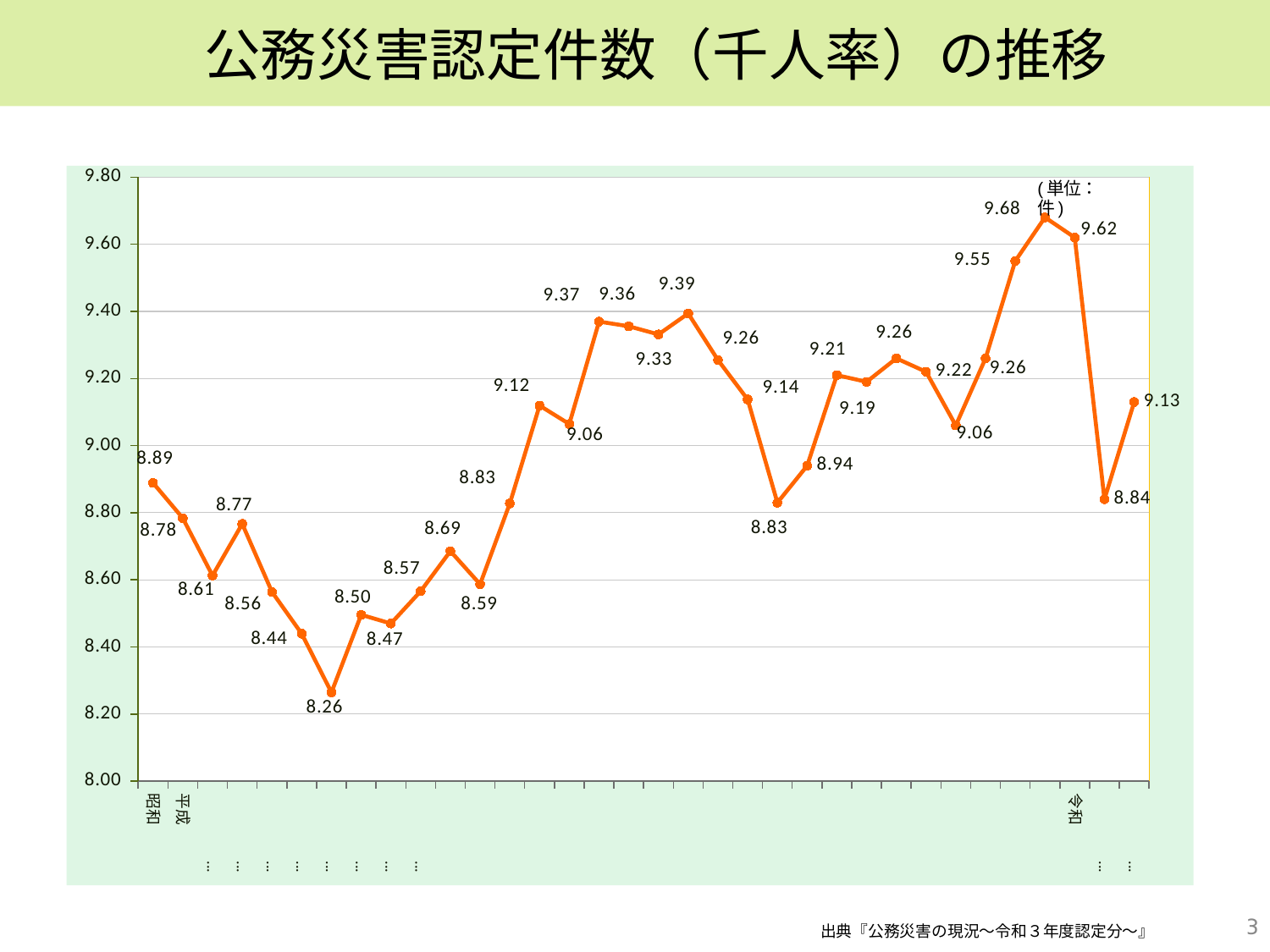

# 公務災害認定件数（千人率）の推移

### Chart

| Category | 千人率 |
|---|---|
| 昭和６３年度 | 8.88890271095672 |
| 平成　元年度 | 8.78383920227467 |
| 　　　　 ２年度 | 8.612534452925642 |
| 　　　　 ３年度 | 8.766742825450793 |
| 　　　　 ４年度 | 8.563770111523523 |
| 　　　　 ５年度 | 8.439419708876096 |
| 　　　　 ６年度 | 8.264452738955647 |
| 　　　　 ７年度 | 8.495783831533842 |
| 　　　　 ８年度 | 8.469739173933212 |
| 　　　　 ９年度 | 8.56595935622772 |
| 　　　１０年度 | 8.68535224253376 |
| 　　　１１年度 | 8.5868459816104 |
| 　　　１２年度 | 8.827847150010049 |
| 　　　１３年度 | 9.119252146911965 |
| 　　　１４年度 | 9.064272340977693 |
| 　　　１５年度 | 9.369574116683841 |
| 　　　１６年度 | 9.355632399434816 |
| 　　　１７年度 | 9.331315443627835 |
| 　　　１８年度 | 9.393714756911185 |
| 　　　１９年度 | 9.255047530859184 |
| 　　　２０年度 | 9.137593731386783 |
| 　　　２１年度 | 8.83 |
| 　　　２２年度 | 8.94 |
| 　　　２３年度 | 9.21 |
| 　　　２４年度 | 9.19 |
| 　　　２５年度 | 9.26 |
| 　　　２６年度 | 9.22 |
| 　　　２７年度 | 9.06 |
| 　　　２８年度 | 9.26 |
| 　　　２９年度 | 9.55 |
| 　　　３０年度 | 9.68 |
| 令和　元年度 | 9.62 |
| 　　　　 ２年度 | 8.84 |
| 　　　　 ３年度 | 9.13 |
3
出典『公務災害の現況～令和３年度認定分～』